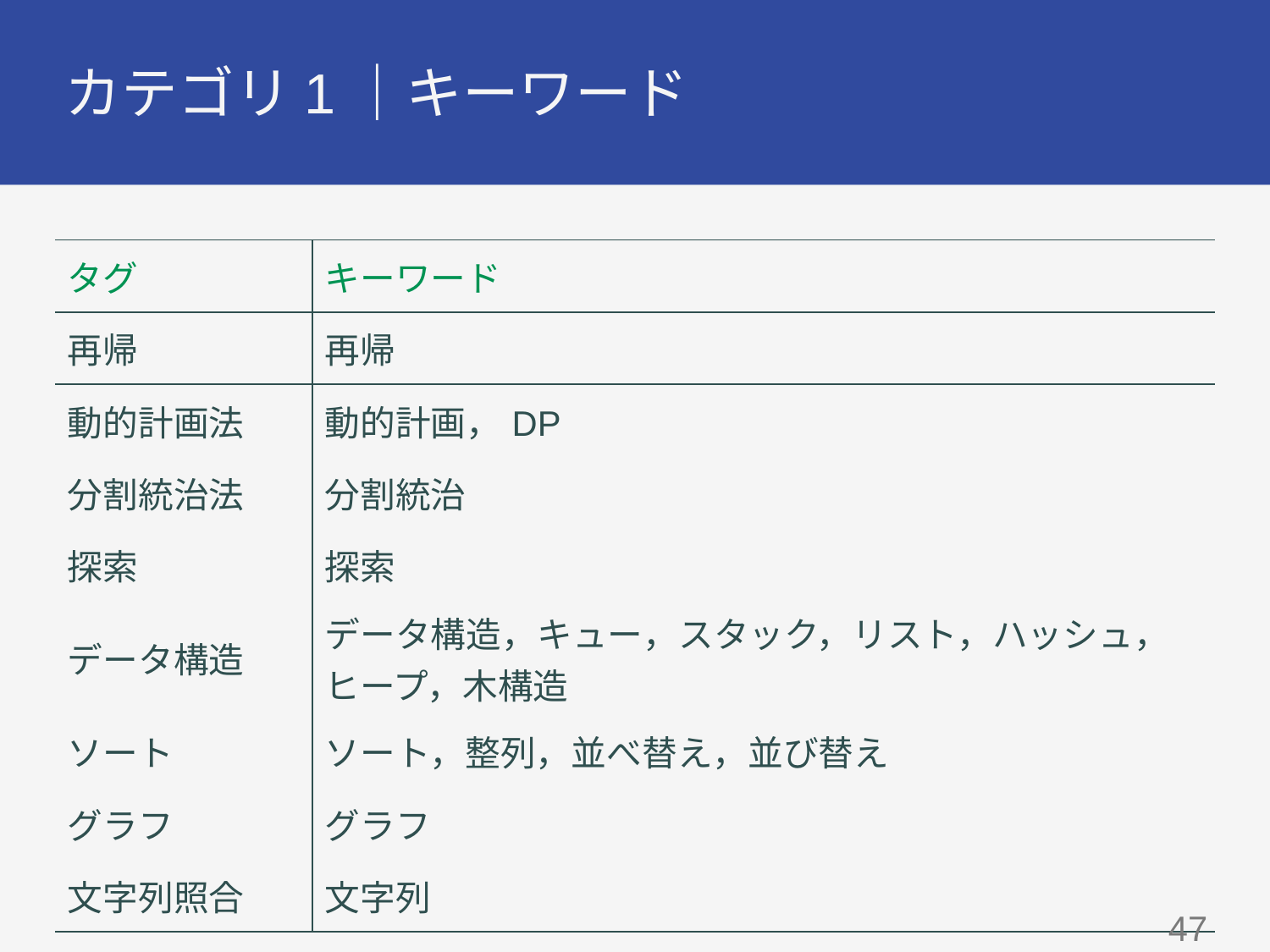

# カテゴリ1｜キーワード
| タグ | キーワード |
| --- | --- |
| 再帰 | 再帰 |
| 動的計画法 | 動的計画，DP |
| 分割統治法 | 分割統治 |
| 探索 | 探索 |
| データ構造 | データ構造，キュー，スタック，リスト，ハッシュ，ヒープ，木構造 |
| ソート | ソート，整列，並べ替え，並び替え |
| グラフ | グラフ |
| 文字列照合 | 文字列 |
47